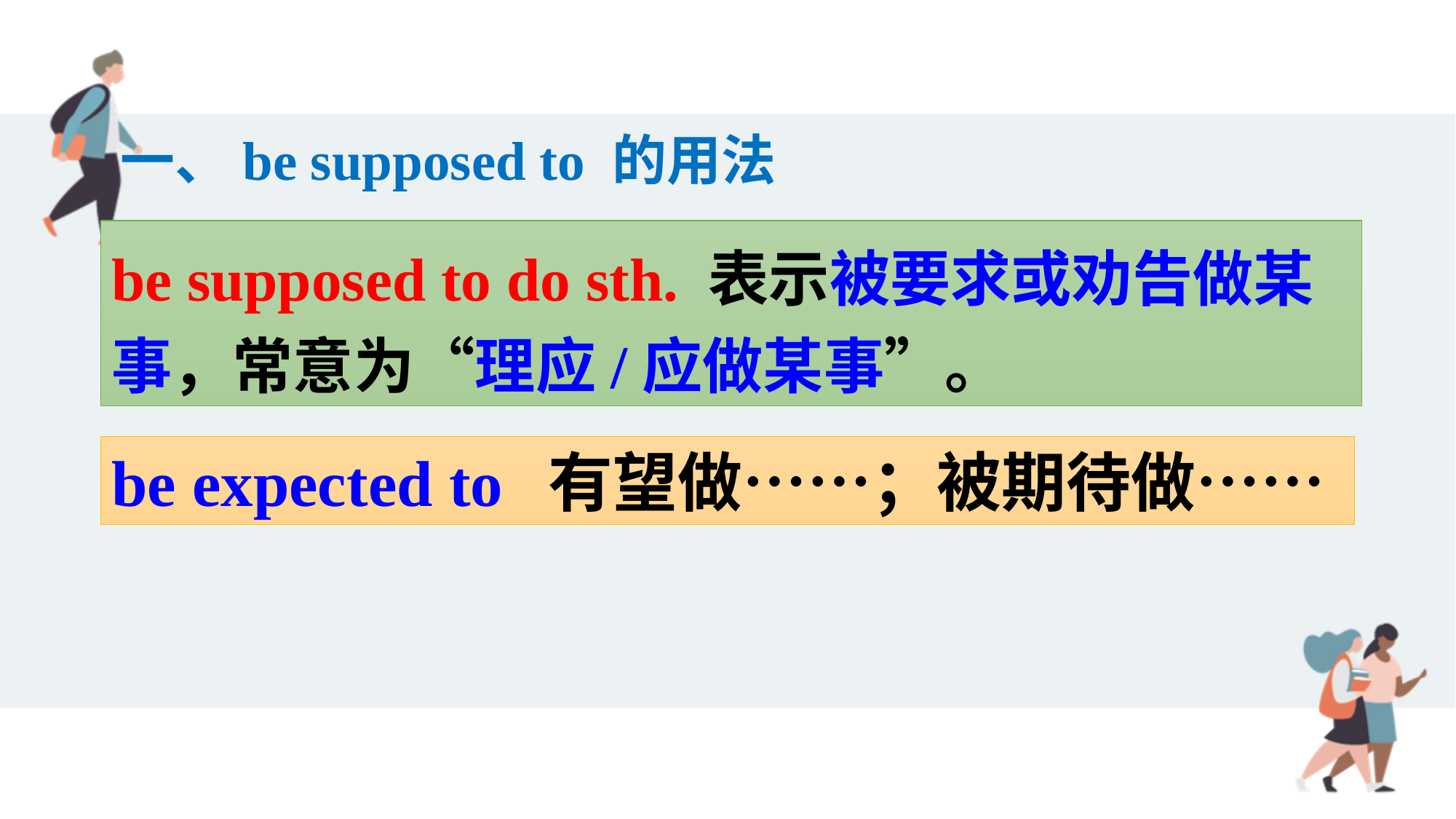

一、be supposed to 的用法
be supposed to do sth. 表示被要求或劝告做某事，常意为“理应/应做某事”。
be expected to  有望做……；被期待做……